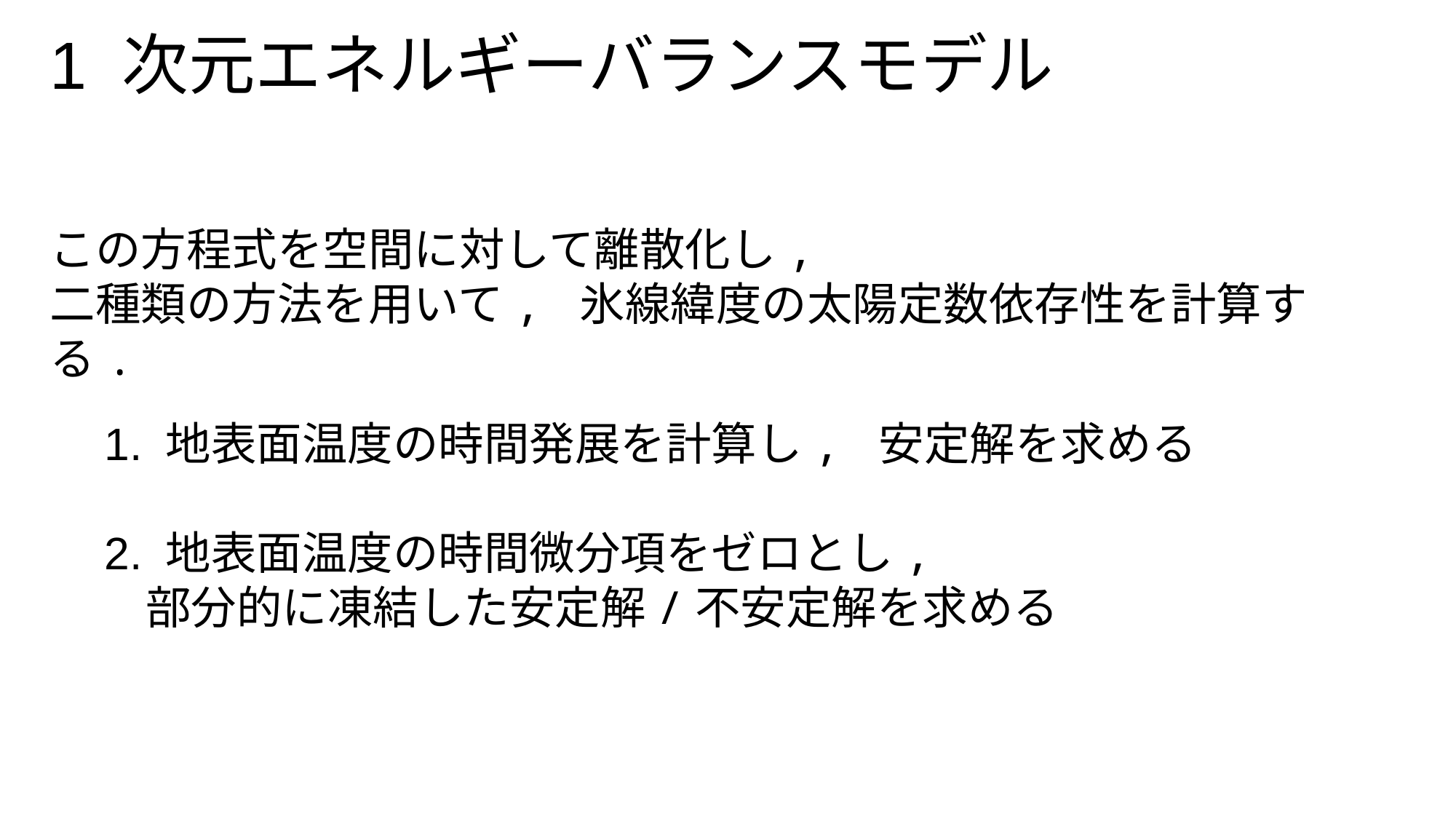

# 1 次元エネルギーバランスモデル
この方程式を空間に対して離散化し,
二種類の方法を用いて, 氷線緯度の太陽定数依存性を計算する.
地表面温度の時間発展を計算し, 安定解を求める

地表面温度の時間微分項をゼロとし,
   部分的に凍結した安定解/不安定解を求める